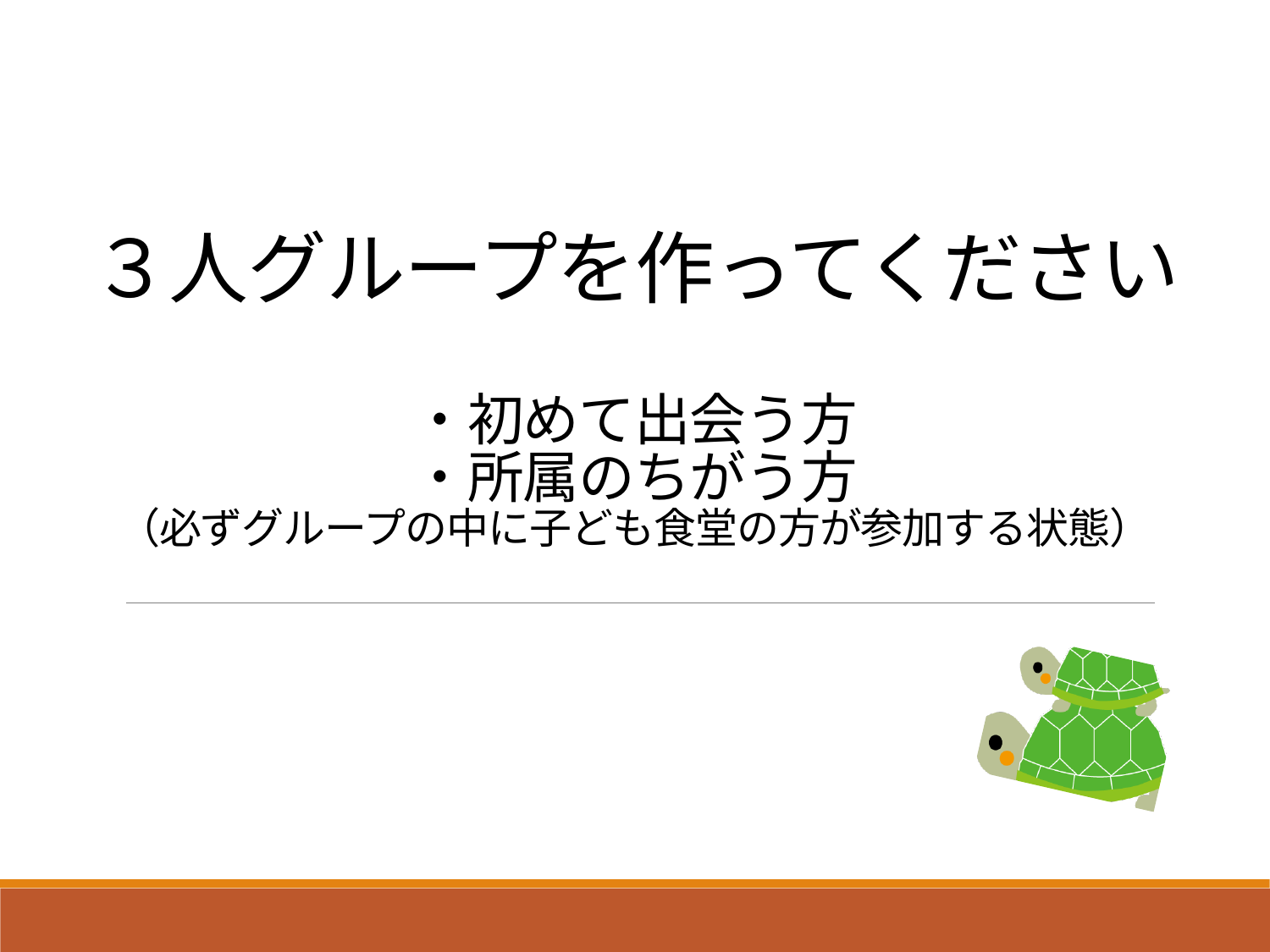

# ３人グループを作ってください ・初めて出会う方 ・所属のちがう方 （必ずグループの中に子ども食堂の方が参加する状態）